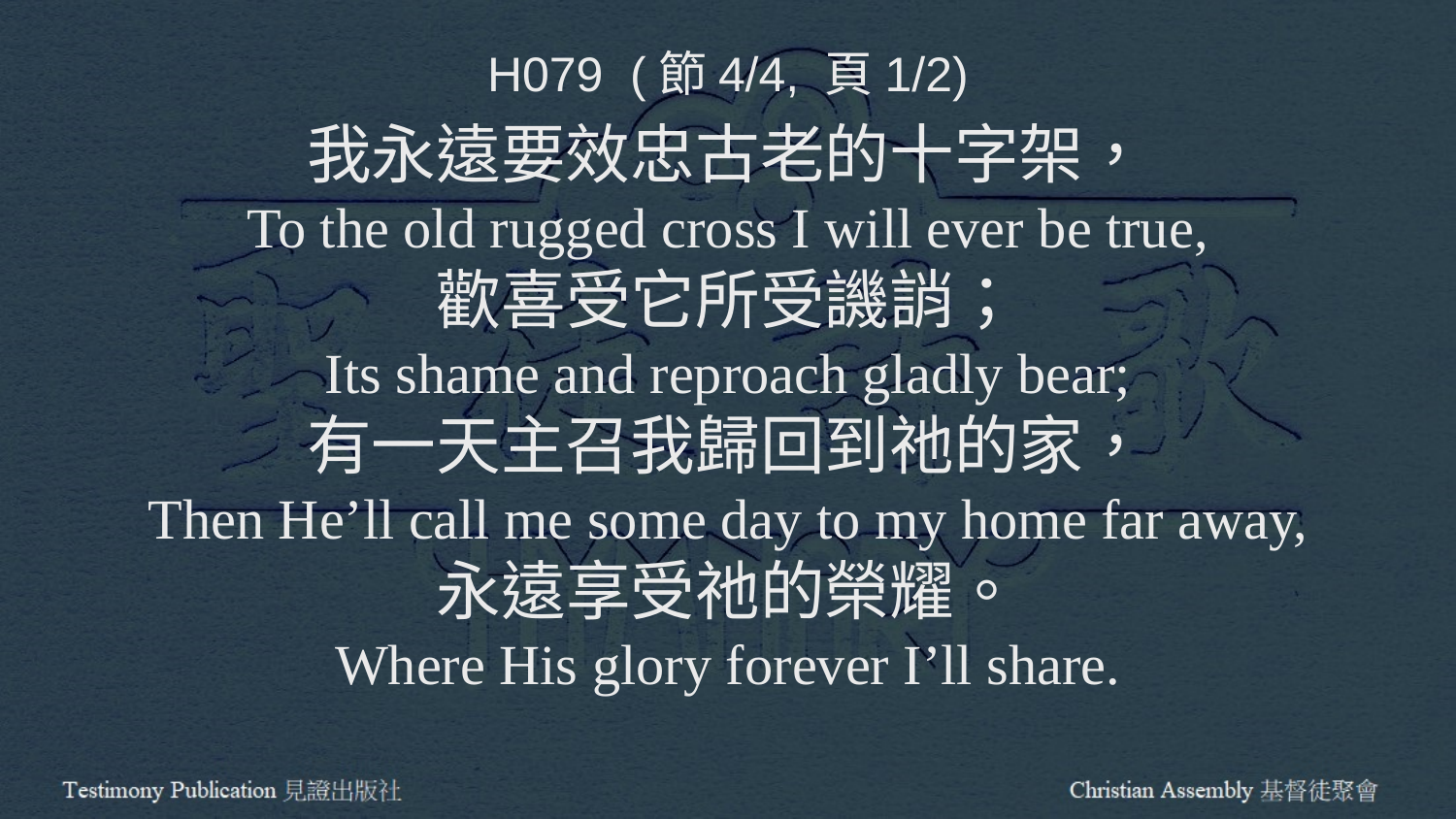

H079  (節4/4, 頁1/2)
我永遠要效忠古老的十字架，
To the old rugged cross I will ever be true,
歡喜受它所受譏誚；
Its shame and reproach gladly bear;
有一天主召我歸回到祂的家，
Then He’ll call me some day to my home far away,
永遠享受祂的榮耀。
Where His glory forever I’ll share.